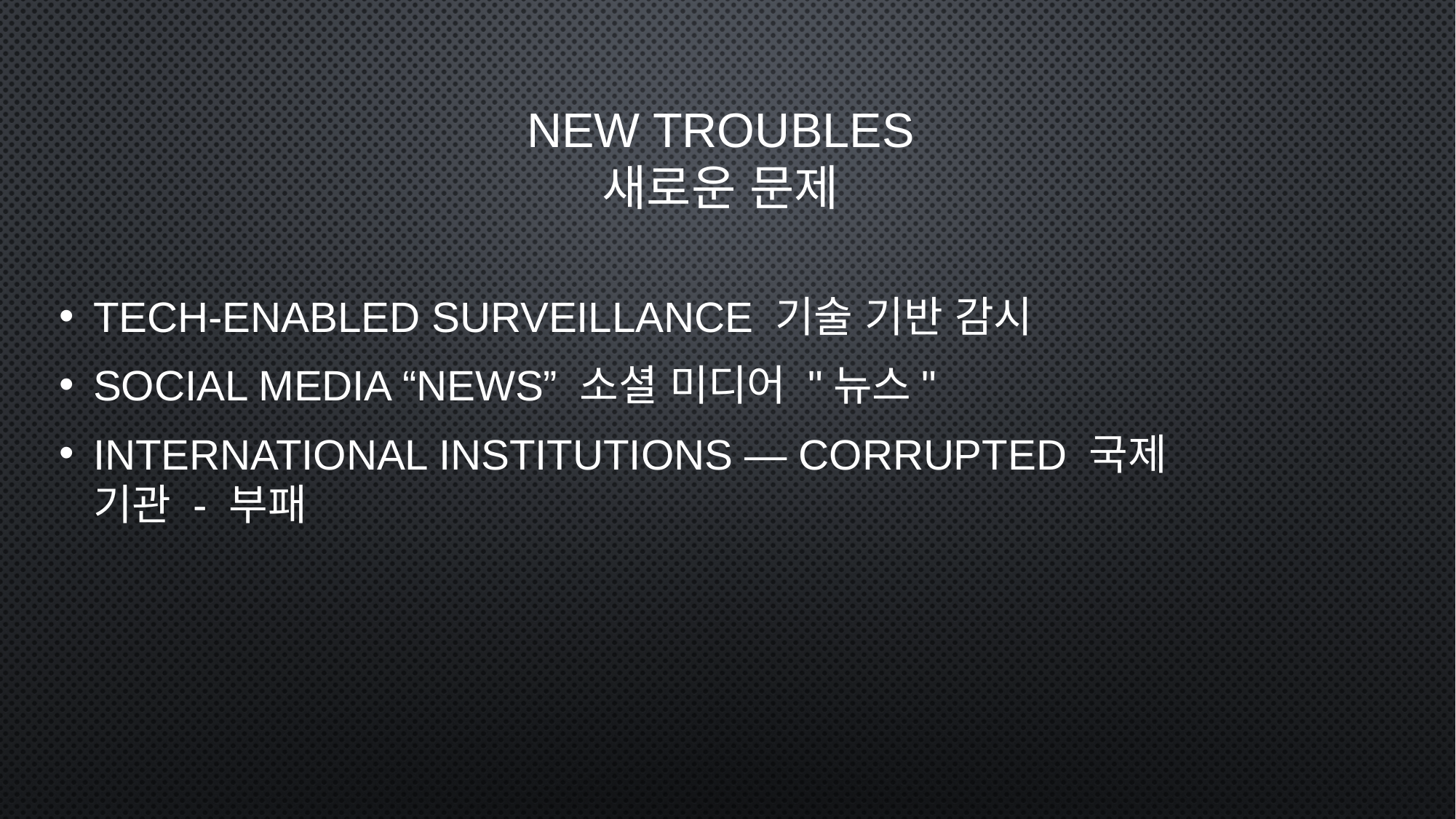

# New troubles 새로운 문제
Tech-enabled surveillance 기술 기반 감시
social media “news” 소셜 미디어 "뉴스"
International institutions — corrupted 국제 기관 - 부패